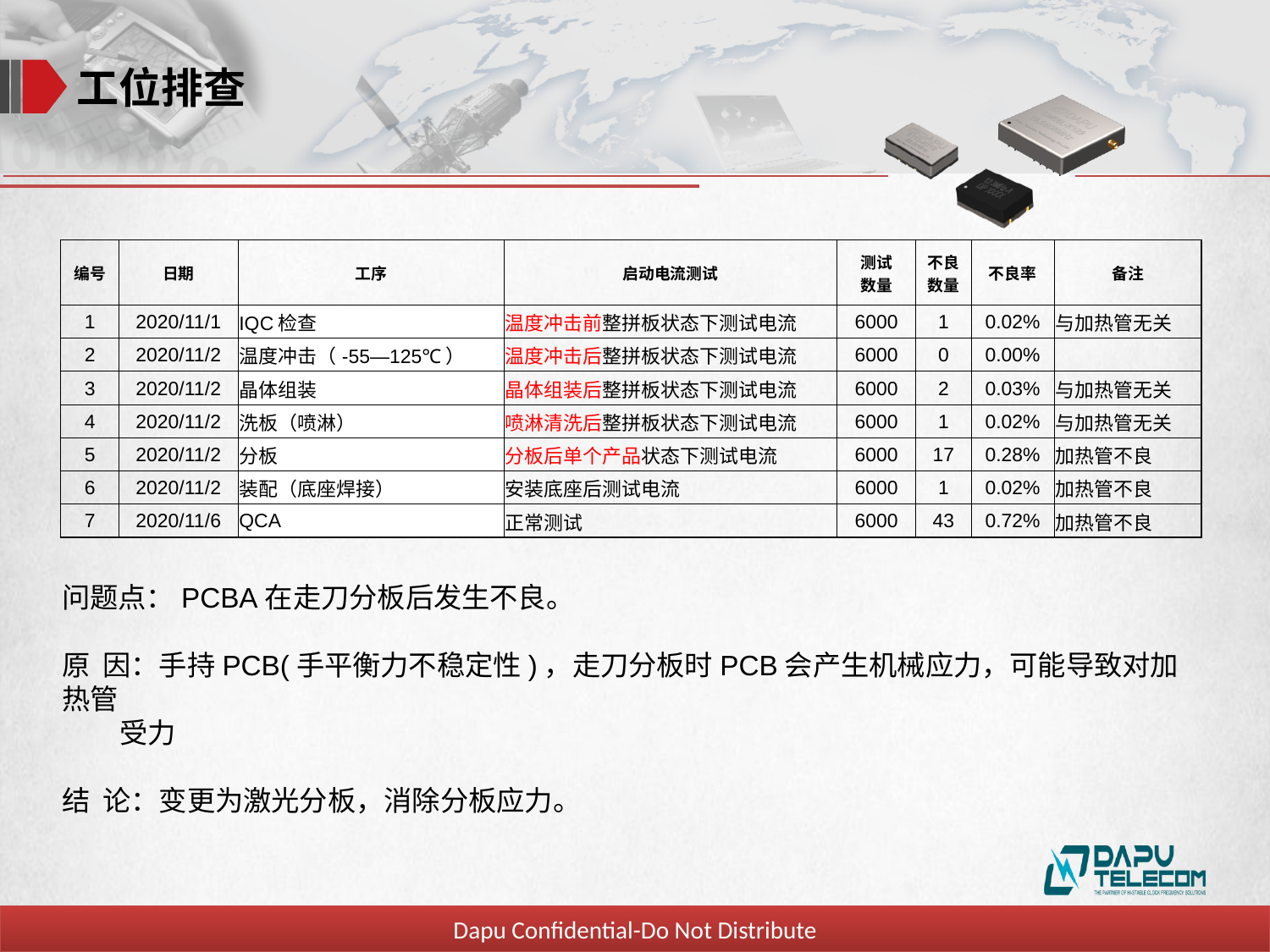

工位排查
| 编号 | 日期 | 工序 | 启动电流测试 | 测试 数量 | 不良 数量 | 不良率 | 备注 |
| --- | --- | --- | --- | --- | --- | --- | --- |
| 1 | 2020/11/1 | IQC检查 | 温度冲击前整拼板状态下测试电流 | 6000 | 1 | 0.02% | 与加热管无关 |
| 2 | 2020/11/2 | 温度冲击（-55—125℃） | 温度冲击后整拼板状态下测试电流 | 6000 | 0 | 0.00% |  |
| 3 | 2020/11/2 | 晶体组装 | 晶体组装后整拼板状态下测试电流 | 6000 | 2 | 0.03% | 与加热管无关 |
| 4 | 2020/11/2 | 洗板（喷淋） | 喷淋清洗后整拼板状态下测试电流 | 6000 | 1 | 0.02% | 与加热管无关 |
| 5 | 2020/11/2 | 分板 | 分板后单个产品状态下测试电流 | 6000 | 17 | 0.28% | 加热管不良 |
| 6 | 2020/11/2 | 装配（底座焊接） | 安装底座后测试电流 | 6000 | 1 | 0.02% | 加热管不良 |
| 7 | 2020/11/6 | QCA | 正常测试 | 6000 | 43 | 0.72% | 加热管不良 |
问题点：PCBA在走刀分板后发生不良。

原  因：手持PCB(手平衡力不稳定性)，走刀分板时PCB会产生机械应力，可能导致对加热管
        受力

结  论：变更为激光分板，消除分板应力。